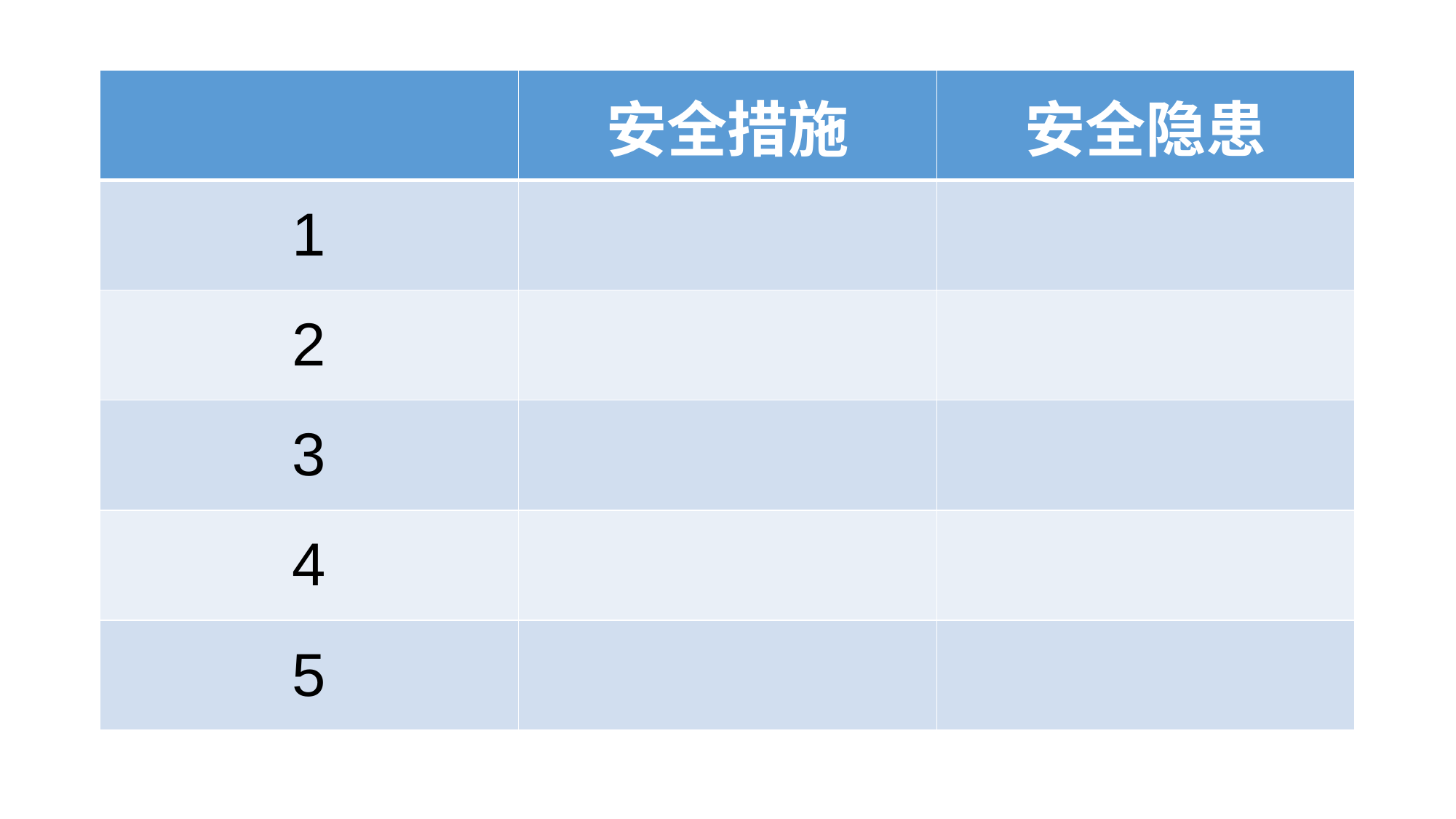

#
|  | 安全措施 | 安全隐患 |
| --- | --- | --- |
| 1 |  |  |
| 2 |  |  |
| 3 |  |  |
| 4 |  |  |
| 5 |  |  |